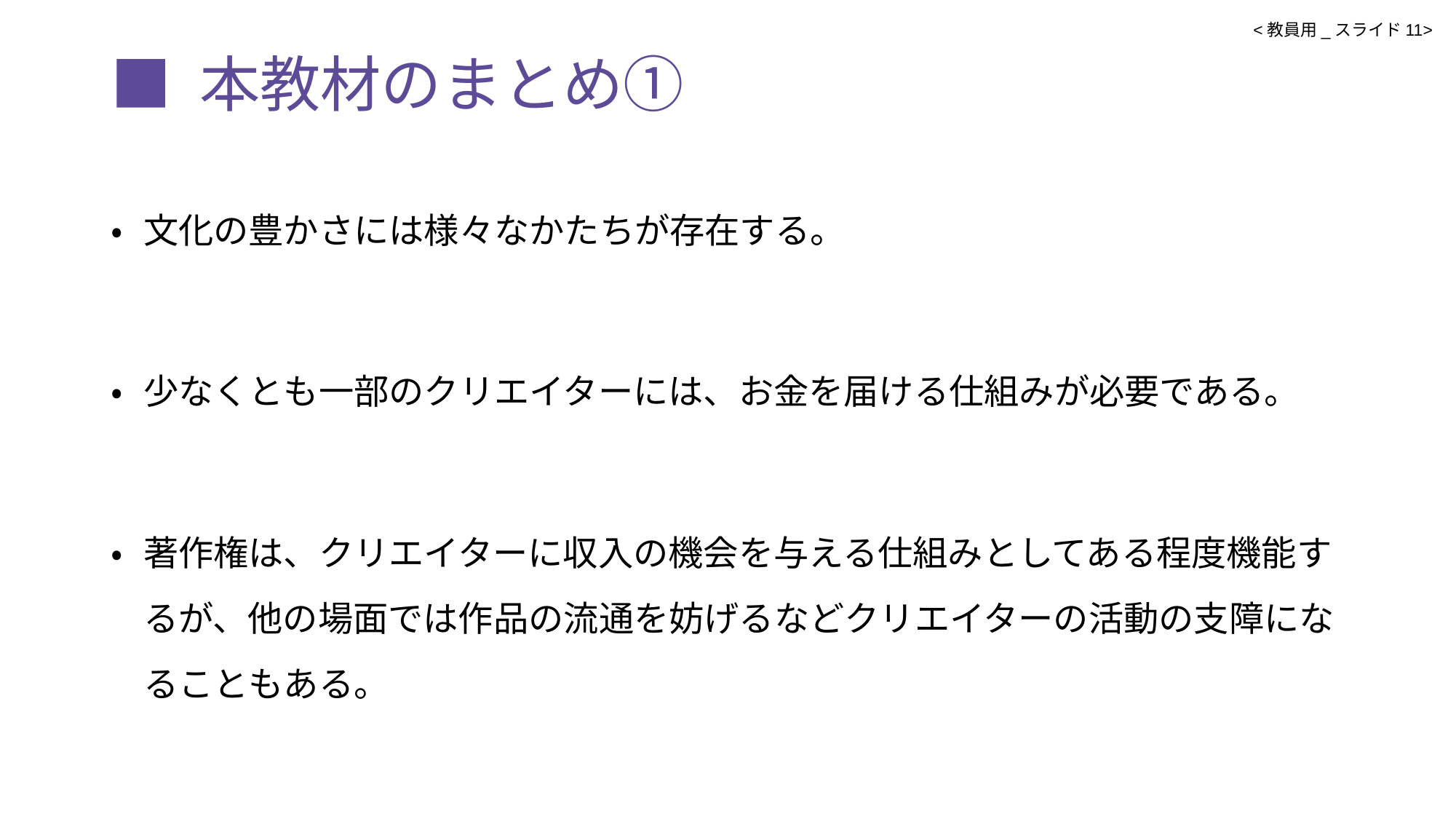

<教員用_スライド11>
# ■ 本教材のまとめ①
•	文化の豊かさには様々なかたちが存在する。

•	少なくとも一部のクリエイターには、お金を届ける仕組みが必要である。

•	著作権は、クリエイターに収入の機会を与える仕組みとしてある程度機能するが、他の場面では作品の流通を妨げるなどクリエイターの活動の支障になることもある。

•	文化を支える制度としては、作品を消費者やファンに届ける仕組みも必要になる。